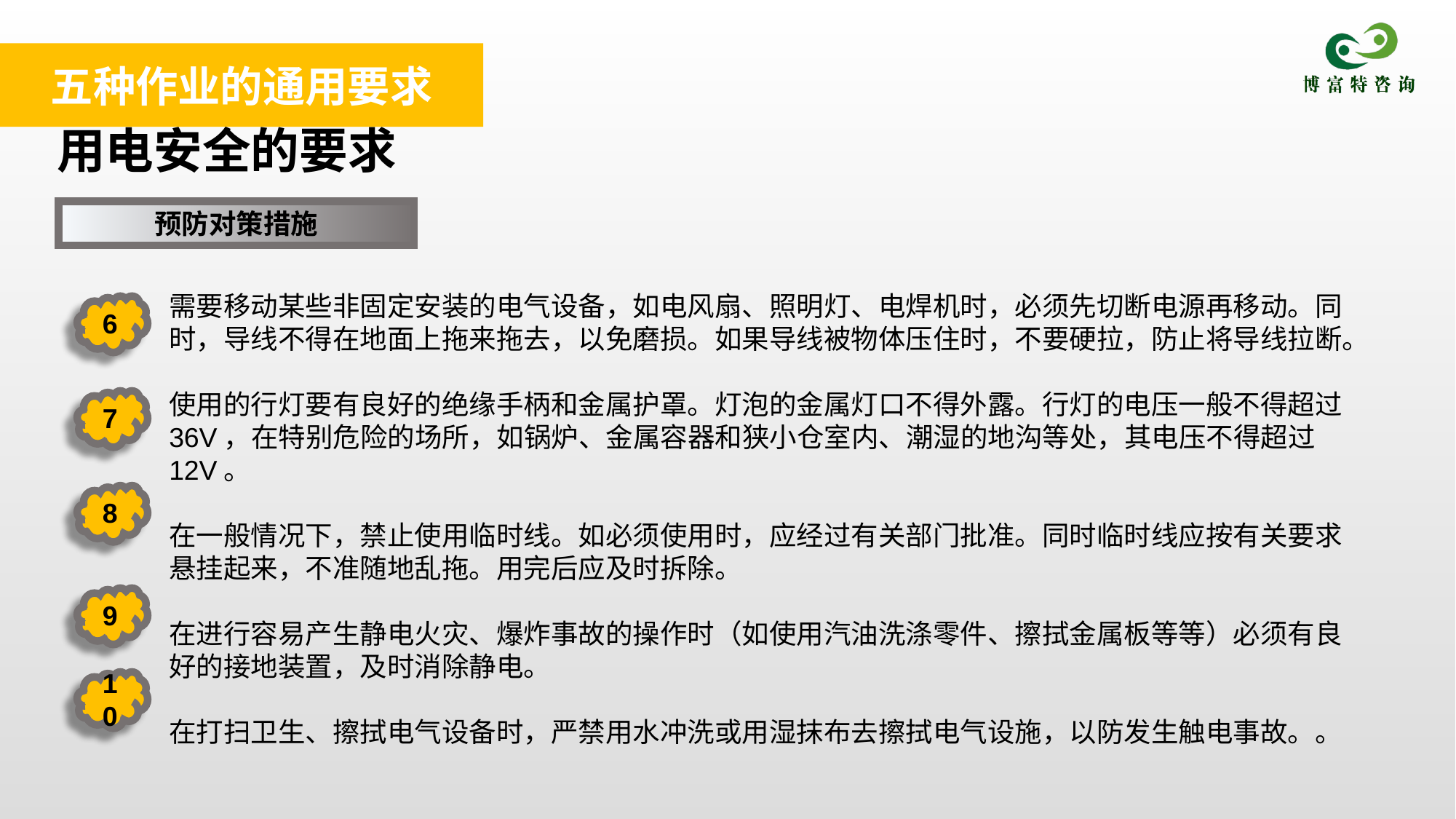

五种作业的通用要求
用电安全的要求
预防对策措施
需要移动某些非固定安装的电气设备，如电风扇、照明灯、电焊机时，必须先切断电源再移动。同时，导线不得在地面上拖来拖去，以免磨损。如果导线被物体压住时，不要硬拉，防止将导线拉断。

使用的行灯要有良好的绝缘手柄和金属护罩。灯泡的金属灯口不得外露。行灯的电压一般不得超过36V，在特别危险的场所，如锅炉、金属容器和狭小仓室内、潮湿的地沟等处，其电压不得超过12V。

在一般情况下，禁止使用临时线。如必须使用时，应经过有关部门批准。同时临时线应按有关要求悬挂起来，不准随地乱拖。用完后应及时拆除。

在进行容易产生静电火灾、爆炸事故的操作时（如使用汽油洗涤零件、擦拭金属板等等）必须有良好的接地装置，及时消除静电。

在打扫卫生、擦拭电气设备时，严禁用水冲洗或用湿抹布去擦拭电气设施，以防发生触电事故。。
6
7
8
9
10